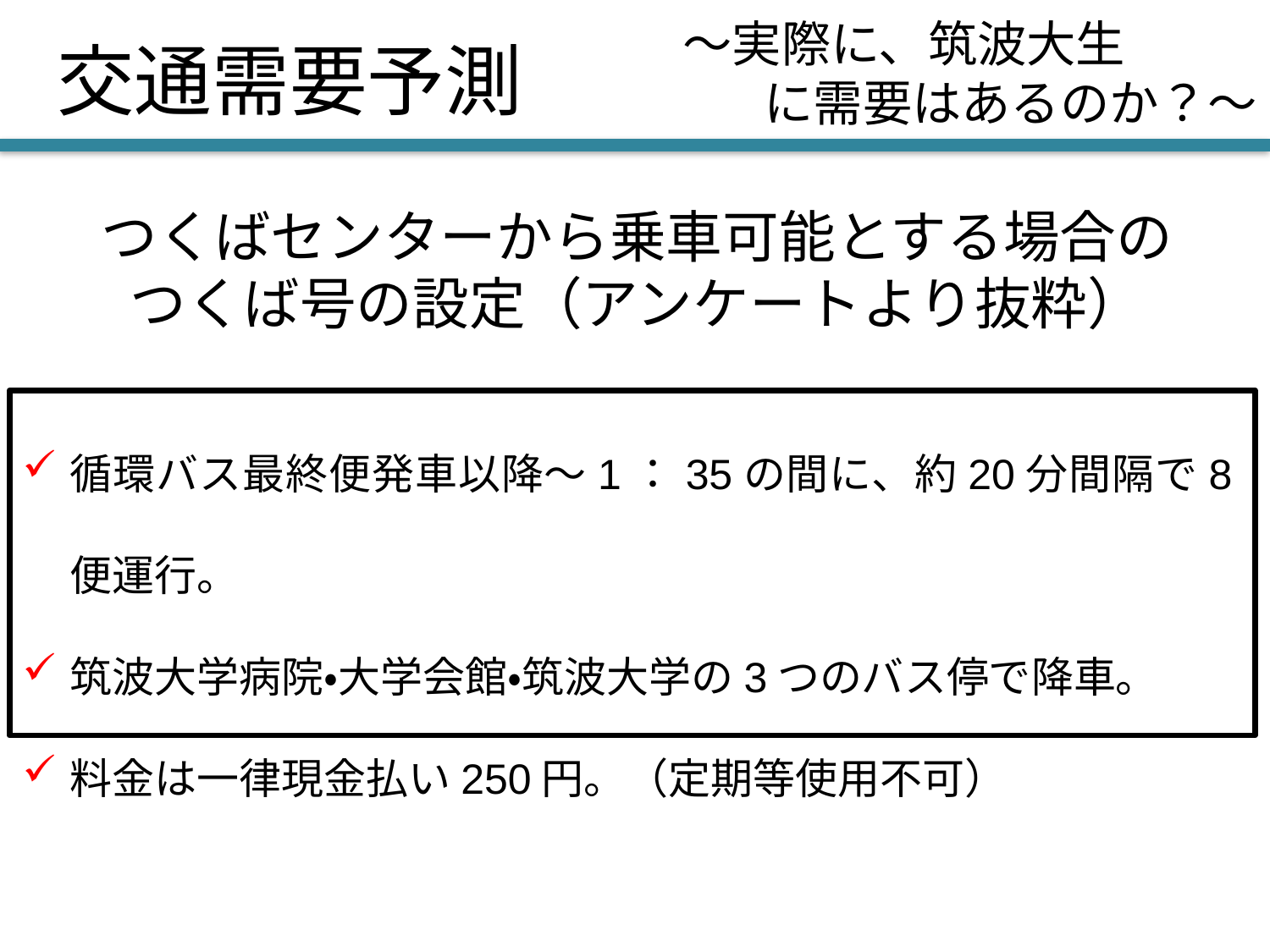

〜実際に、筑波大生
に需要はあるのか？〜
# 交通需要予測

つくばセンターから乗車可能とする場合の
つくば号の設定（アンケートより抜粋）
循環バス最終便発車以降〜1：35の間に、約20分間隔で8便運行。
筑波大学病院•大学会館•筑波大学の3つのバス停で降車。
料金は一律現金払い250円。（定期等使用不可）